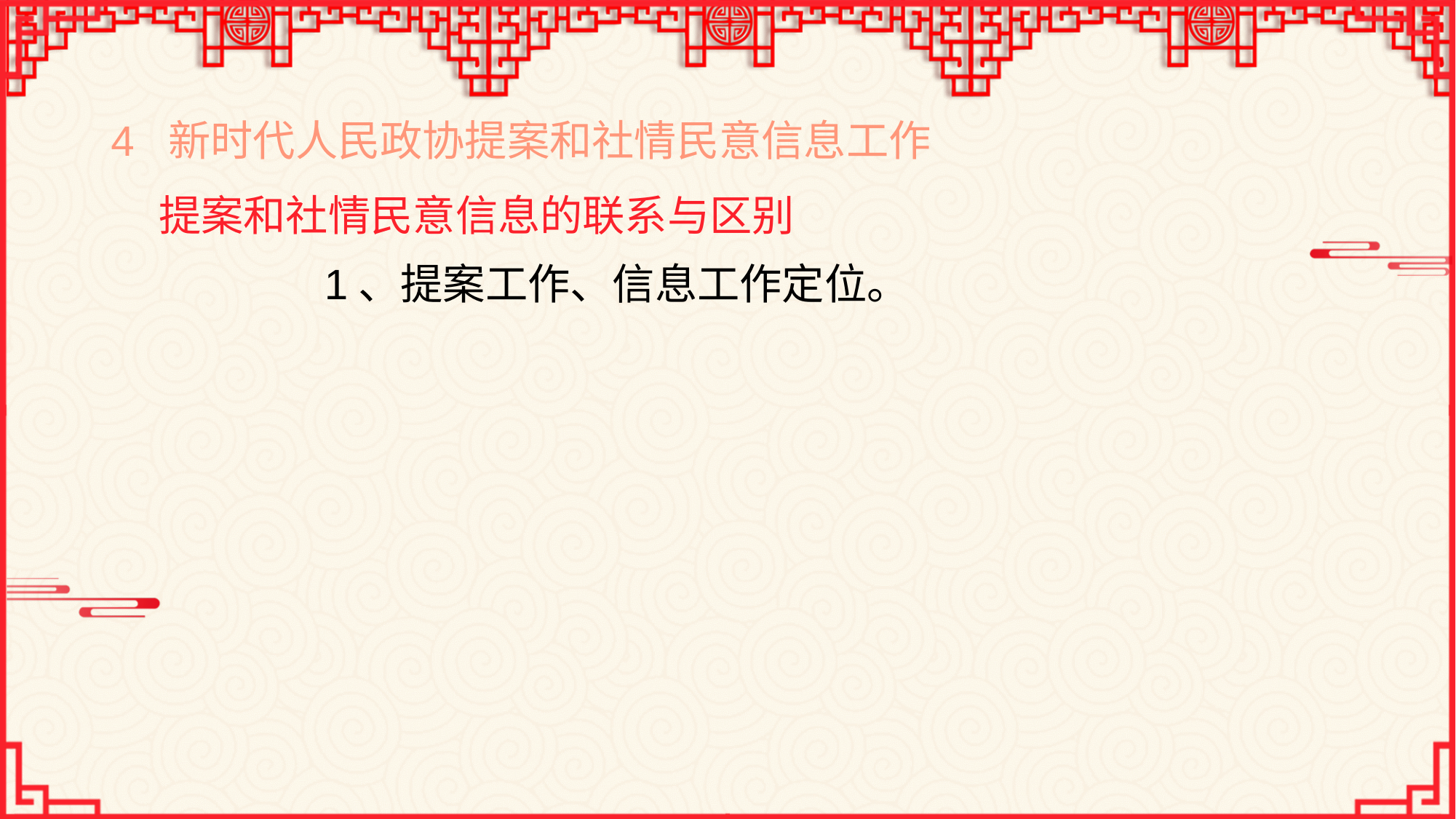

# 4  新时代人民政协提案和社情民意信息工作
提案和社情民意信息的联系与区别

1、提案工作、信息工作定位。